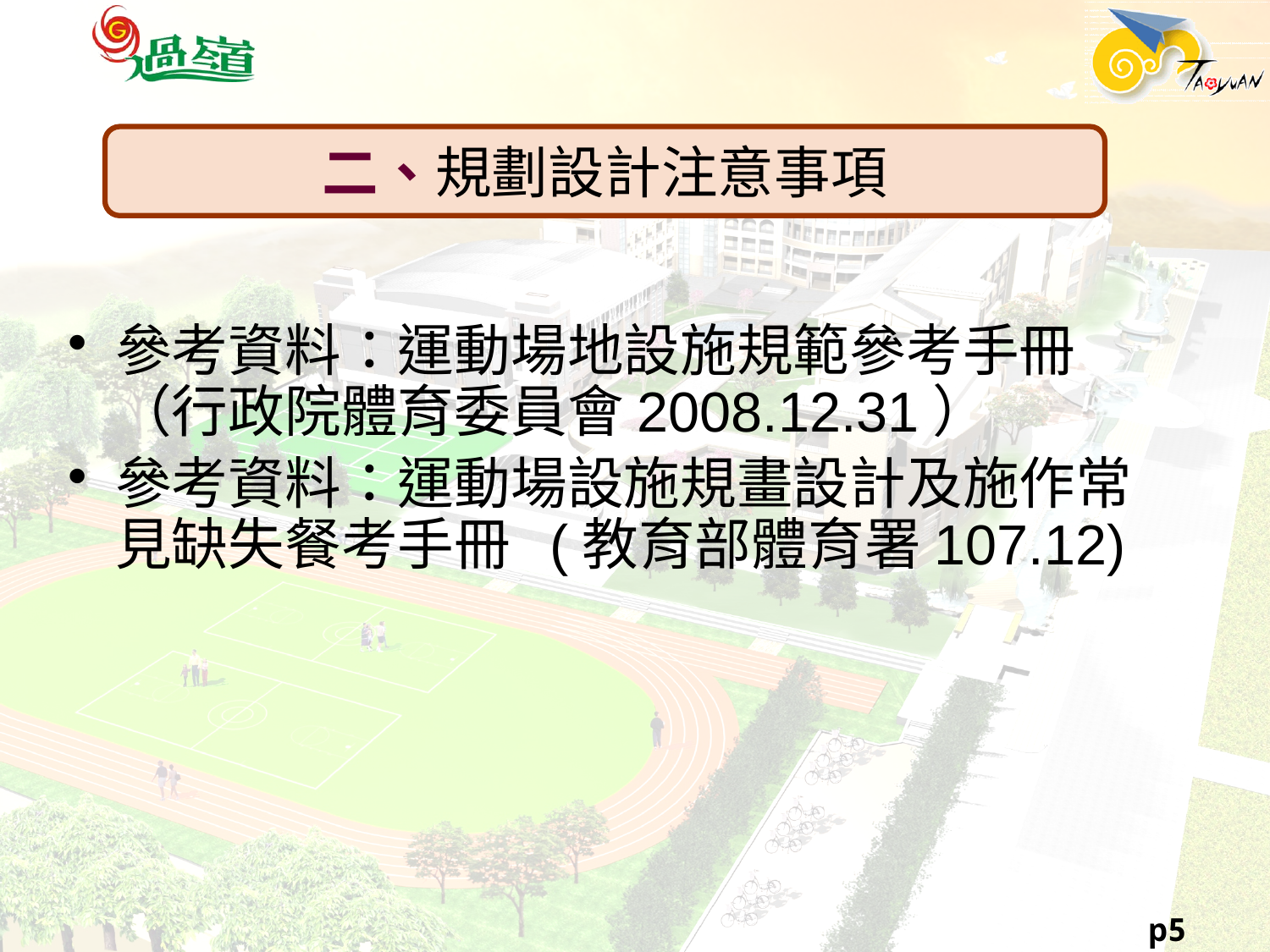

二、規劃設計注意事項
參考資料：運動場地設施規範參考手冊（行政院體育委員會2008.12.31）
參考資料：運動場設施規畫設計及施作常見缺失餐考手冊  (教育部體育署107.12)